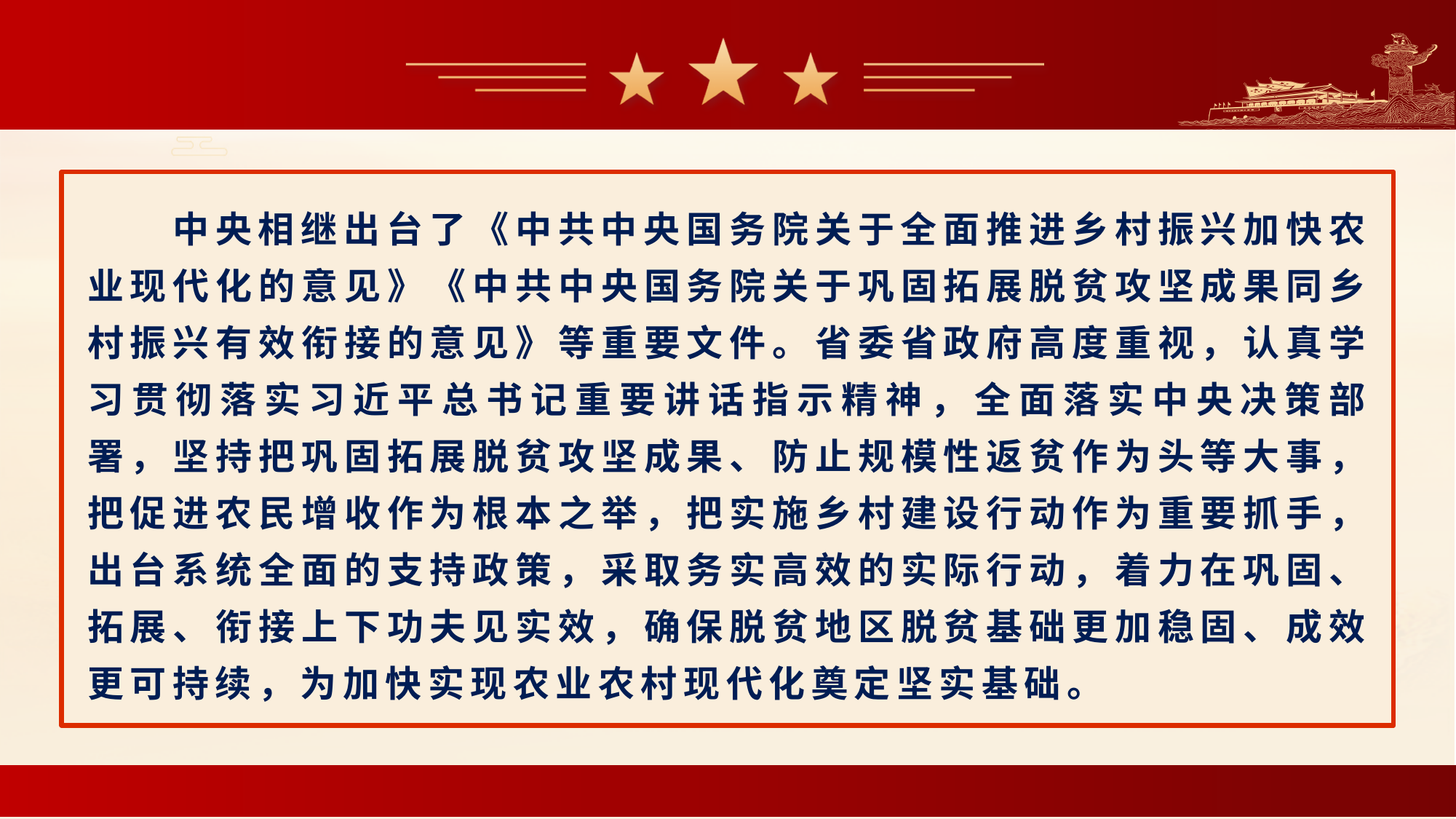

中央相继出台了《中共中央国务院关于全面推进乡村振兴加快农业现代化的意见》《中共中央国务院关于巩固拓展脱贫攻坚成果同乡村振兴有效衔接的意见》等重要文件。省委省政府高度重视，认真学习贯彻落实习近平总书记重要讲话指示精神，全面落实中央决策部署，坚持把巩固拓展脱贫攻坚成果、防止规模性返贫作为头等大事，把促进农民增收作为根本之举，把实施乡村建设行动作为重要抓手，出台系统全面的支持政策，采取务实高效的实际行动，着力在巩固、拓展、衔接上下功夫见实效，确保脱贫地区脱贫基础更加稳固、成效更可持续，为加快实现农业农村现代化奠定坚实基础。